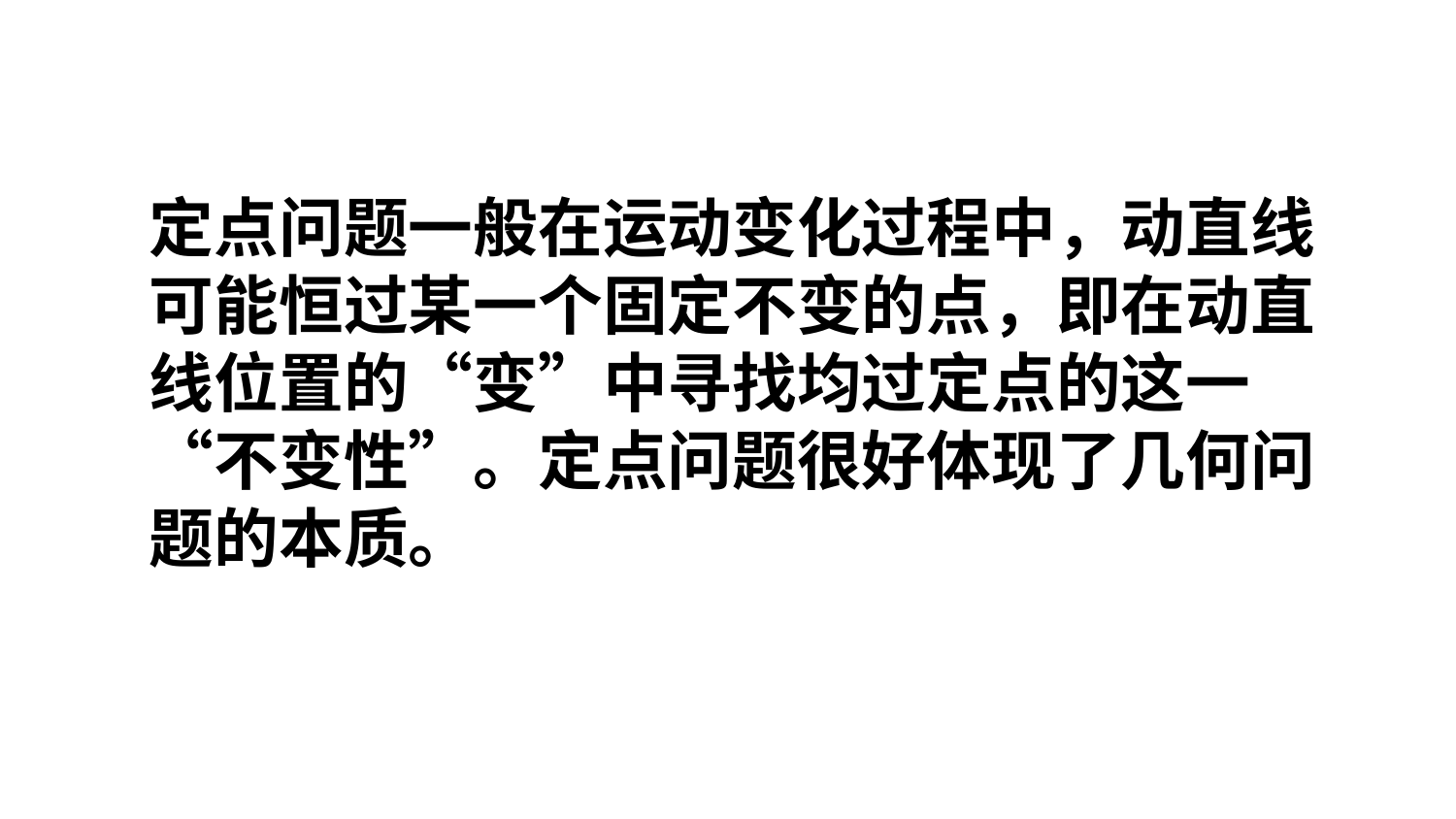

定点问题一般在运动变化过程中，动直线可能恒过某一个固定不变的点，即在动直线位置的“变”中寻找均过定点的这一“不变性”。定点问题很好体现了几何问题的本质。